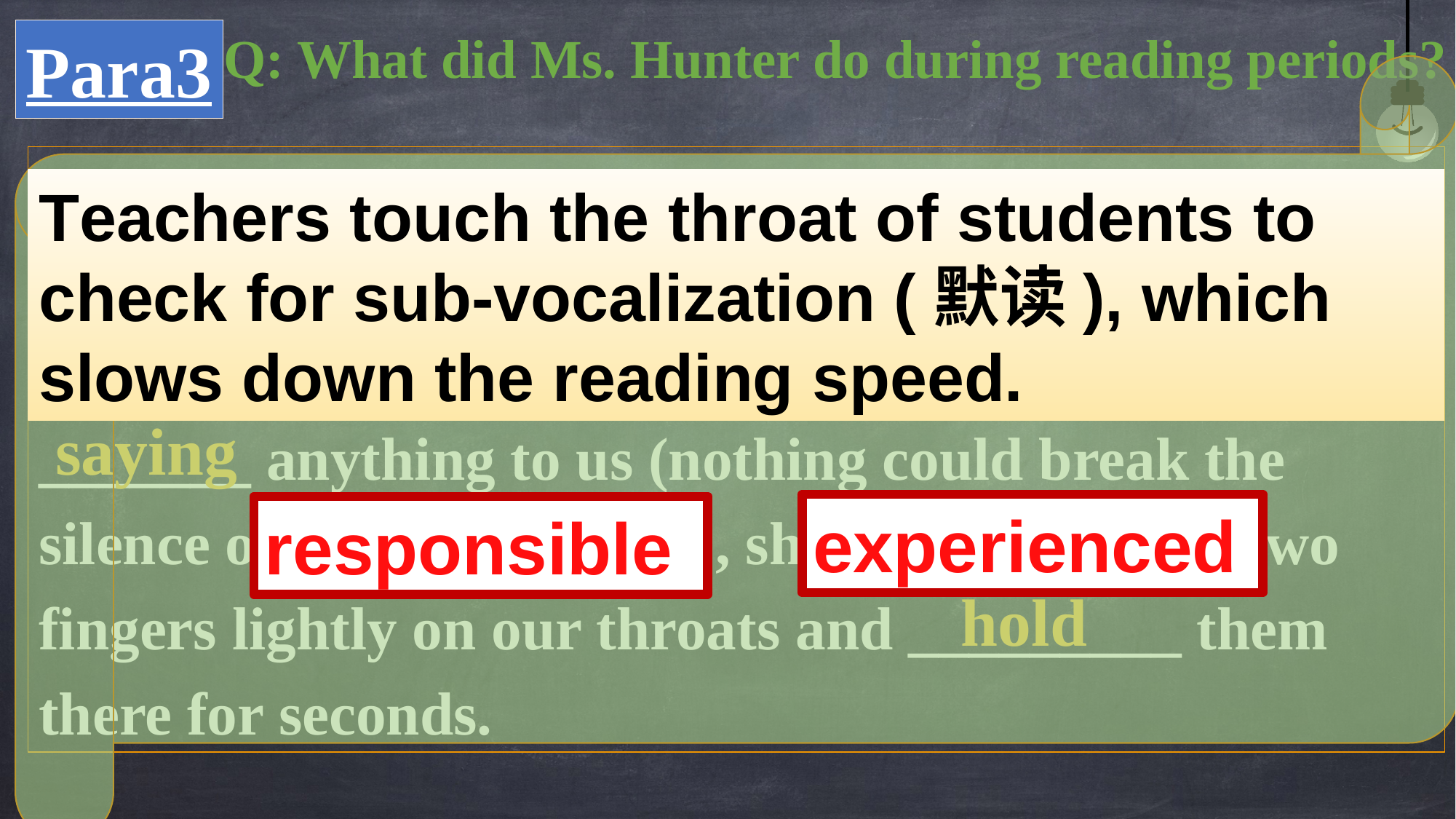

Q: What did Ms. Hunter do during reading periods?
Para3

 walk around
    During reading periods, she would _____________ the room, ________ our desks,____________ us for a second or two, and then _________ us. Without _______ anything to us (nothing could break the silence of reading periods), she would _______ two fingers lightly on our throats and _________ them there for seconds.
Teachers touch the throat of students to check for sub-vocalization (默读), which slows down the reading speed.
 stop at
 stand over
 touch
 saying
 place
experienced
responsible
 hold